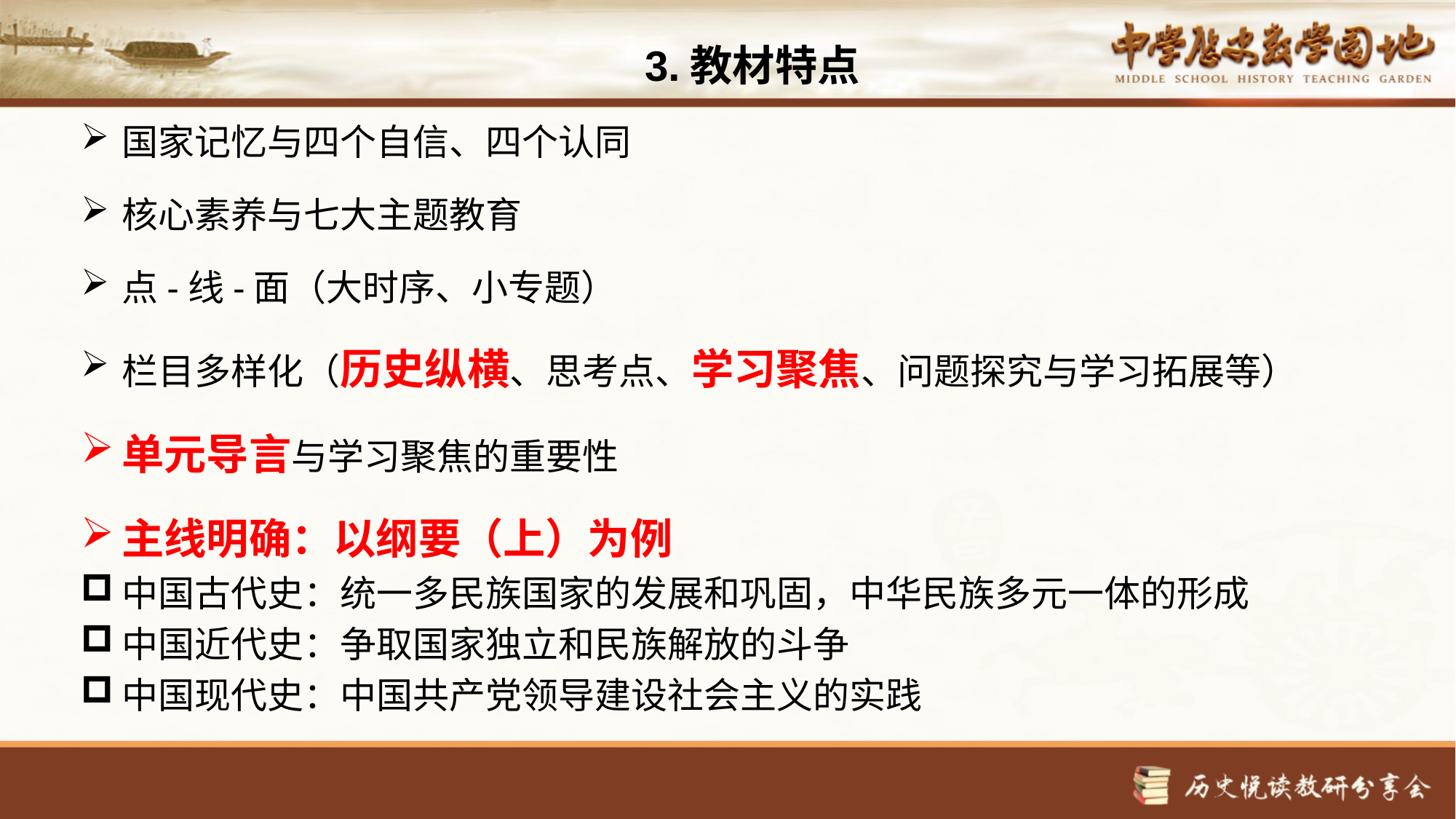

3.教材特点
国家记忆与四个自信、四个认同
核心素养与七大主题教育
点-线-面（大时序、小专题）
栏目多样化（历史纵横、思考点、学习聚焦、问题探究与学习拓展等）
单元导言与学习聚焦的重要性
主线明确：以纲要（上）为例
中国古代史：统一多民族国家的发展和巩固，中华民族多元一体的形成
中国近代史：争取国家独立和民族解放的斗争
中国现代史：中国共产党领导建设社会主义的实践